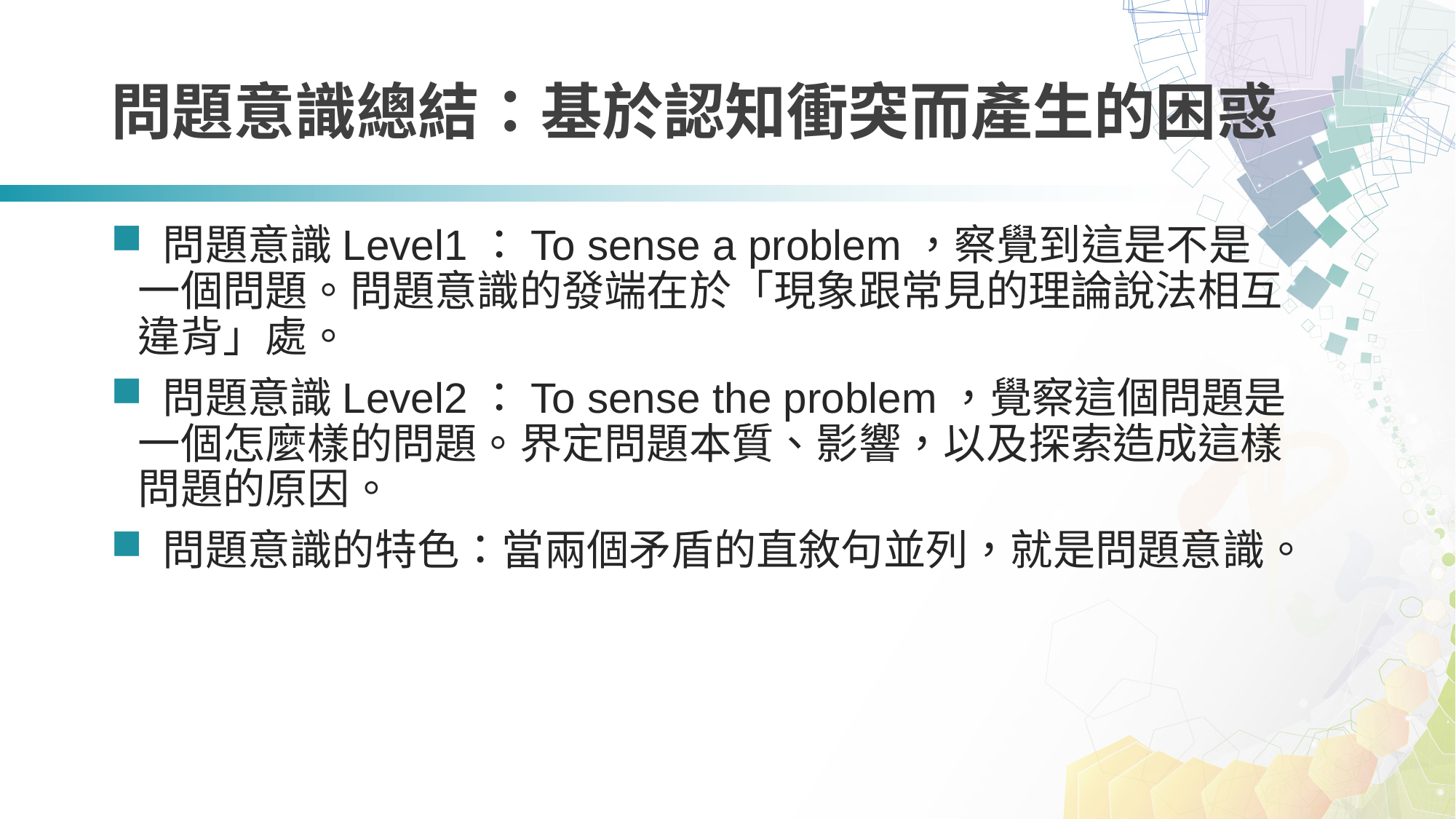

# 問題意識總結：基於認知衝突而產生的困惑
 問題意識Level1：To sense a problem，察覺到這是不是一個問題。問題意識的發端在於「現象跟常見的理論說法相互違背」處。
 問題意識Level2：To sense the problem，覺察這個問題是一個怎麼樣的問題。界定問題本質、影響，以及探索造成這樣問題的原因。
 問題意識的特色：當兩個矛盾的直敘句並列，就是問題意識。